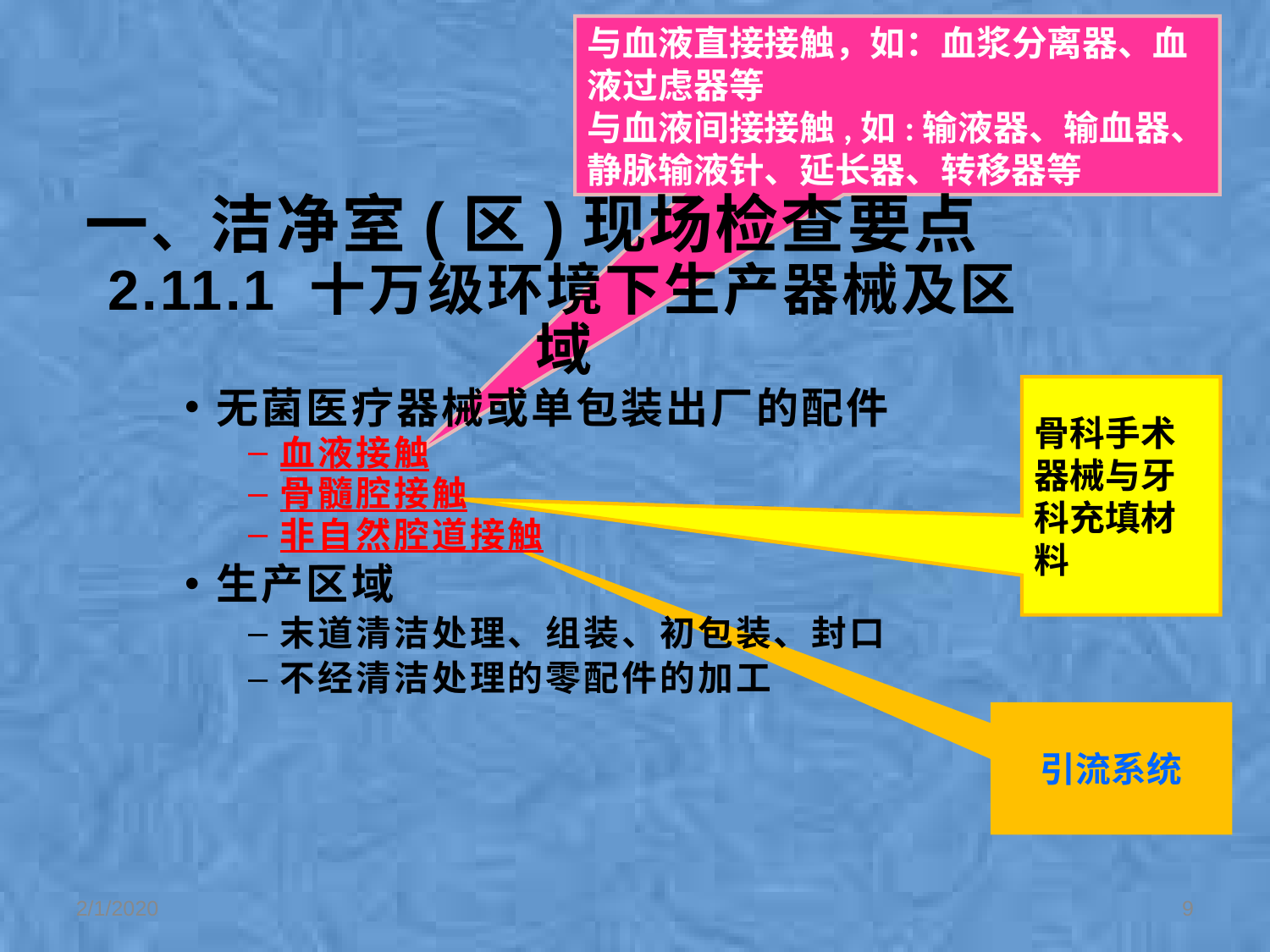

与血液直接接触，如：血浆分离器、血液过虑器等
与血液间接接触,如:输液器、输血器、静脉输液针、延长器、转移器等
一、洁净室(区)现场检查要点2.11.1 十万级环境下生产器械及区域
无菌医疗器械或单包装出厂的配件
血液接触
骨髓腔接触
非自然腔道接触
生产区域
末道清洁处理、组装、初包装、封口
不经清洁处理的零配件的加工
骨科手术器械与牙科充填材料
引流系统
2/1/2020
9